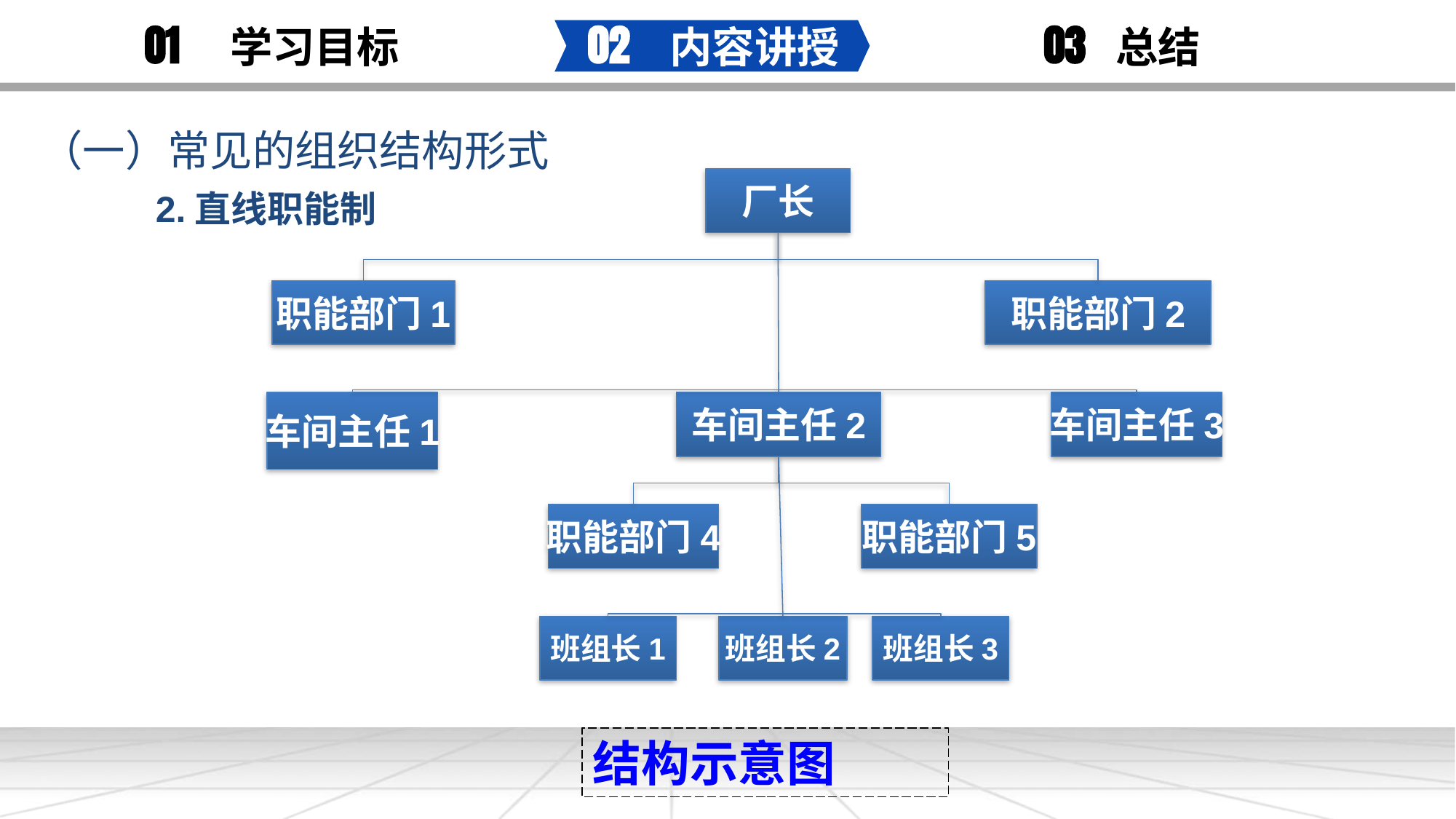

02   内容讲授
03  总结
01    学习目标

（一）常见的组织结构形式
厂长
职能部门1
职能部门2
车间主任1
车间主任2
车间主任3
职能部门4
职能部门5
班组长1
班组长2
班组长3
2.直线职能制

结构示意图